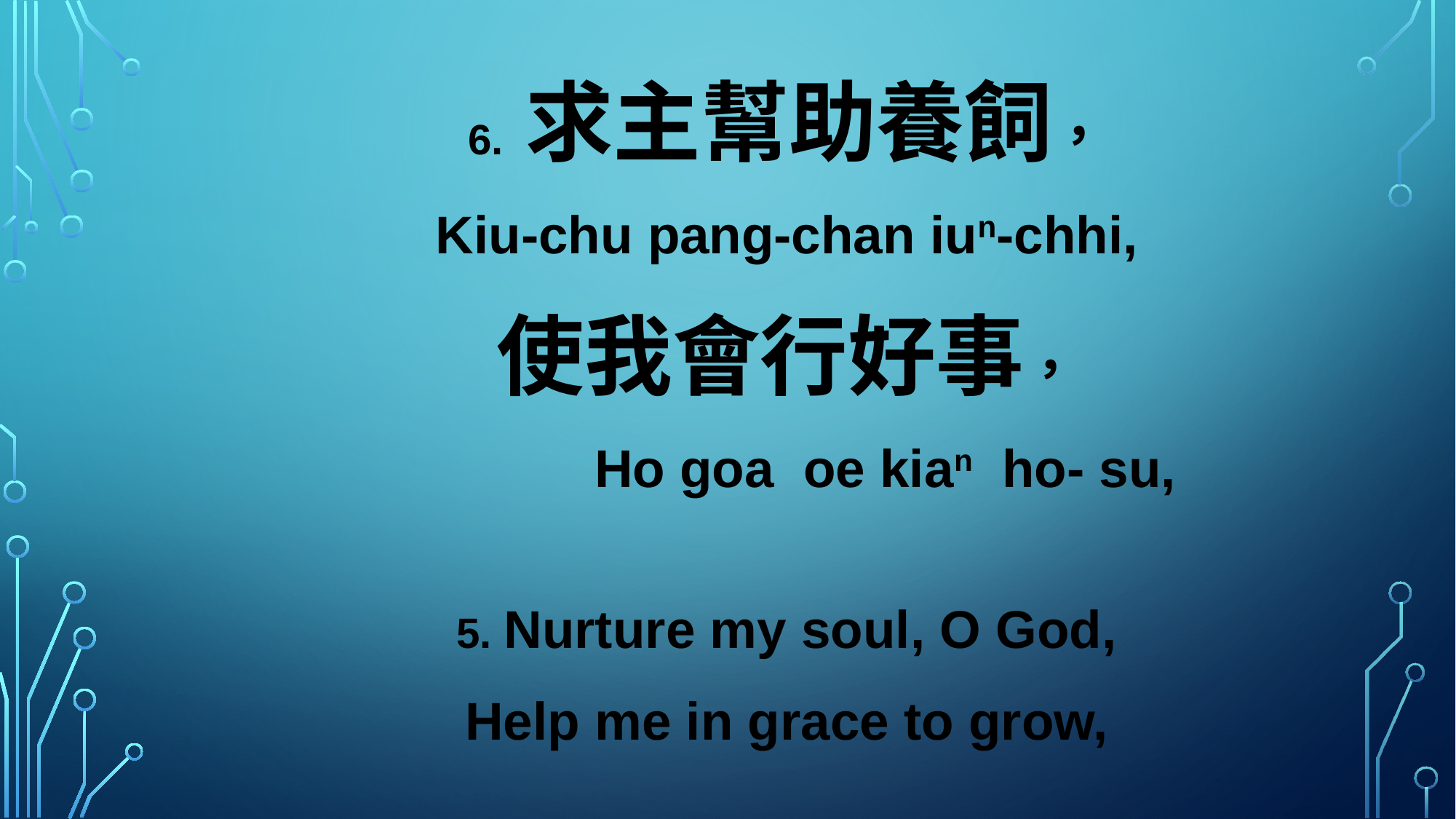

6. 求主幫助養飼，
Kiu-chu pang-chan iun-chhi,
使我會行好事，
                          Ho goa  oe kian  ho- su,

5. Nurture my soul, O God,
Help me in grace to grow,